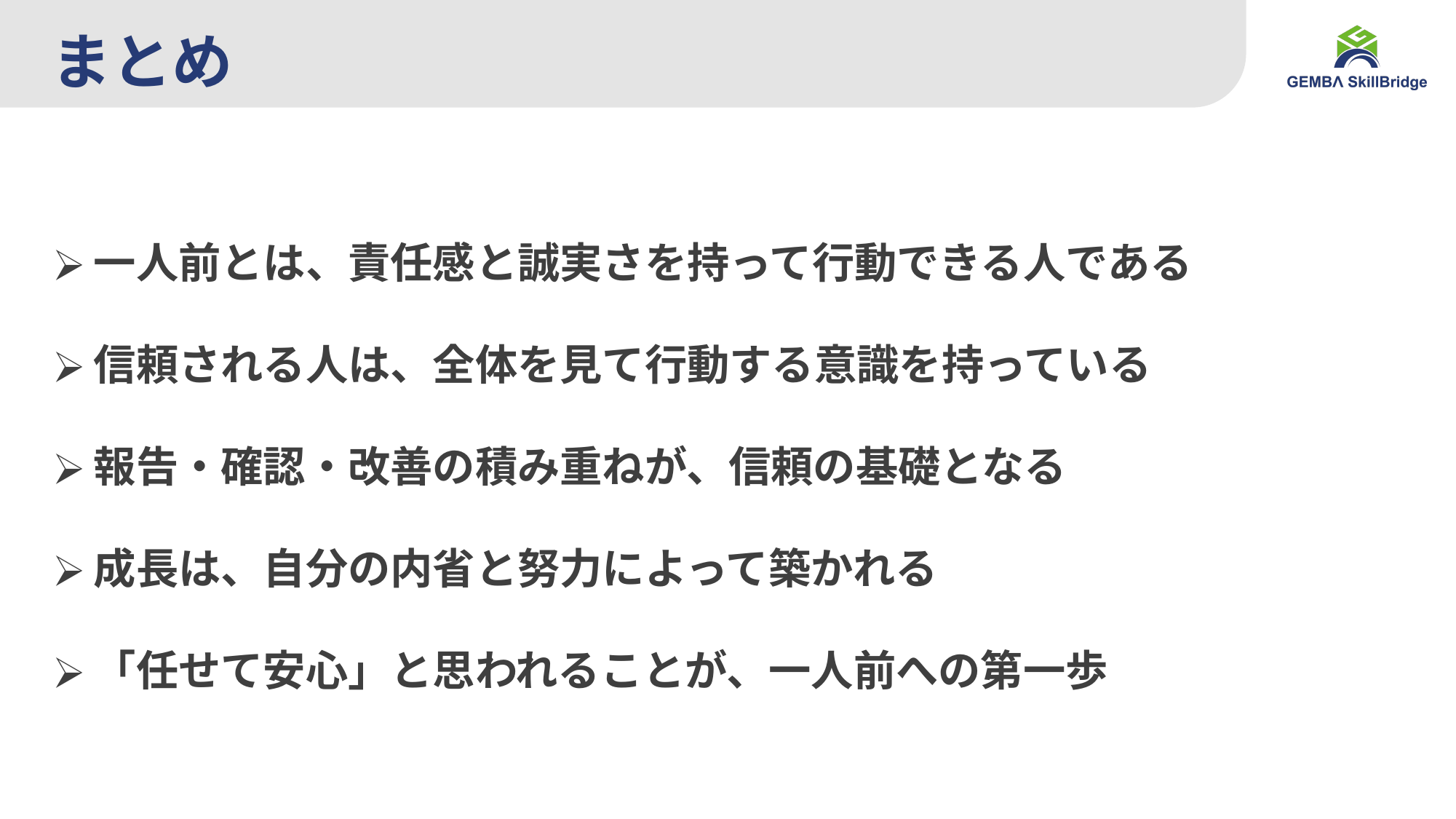

# まとめ
一人前とは、責任感と誠実さを持って行動できる人である
信頼される人は、全体を見て行動する意識を持っている
報告・確認・改善の積み重ねが、信頼の基礎となる
成長は、自分の内省と努力によって築かれる
「任せて安心」と思われることが、一人前への第一歩